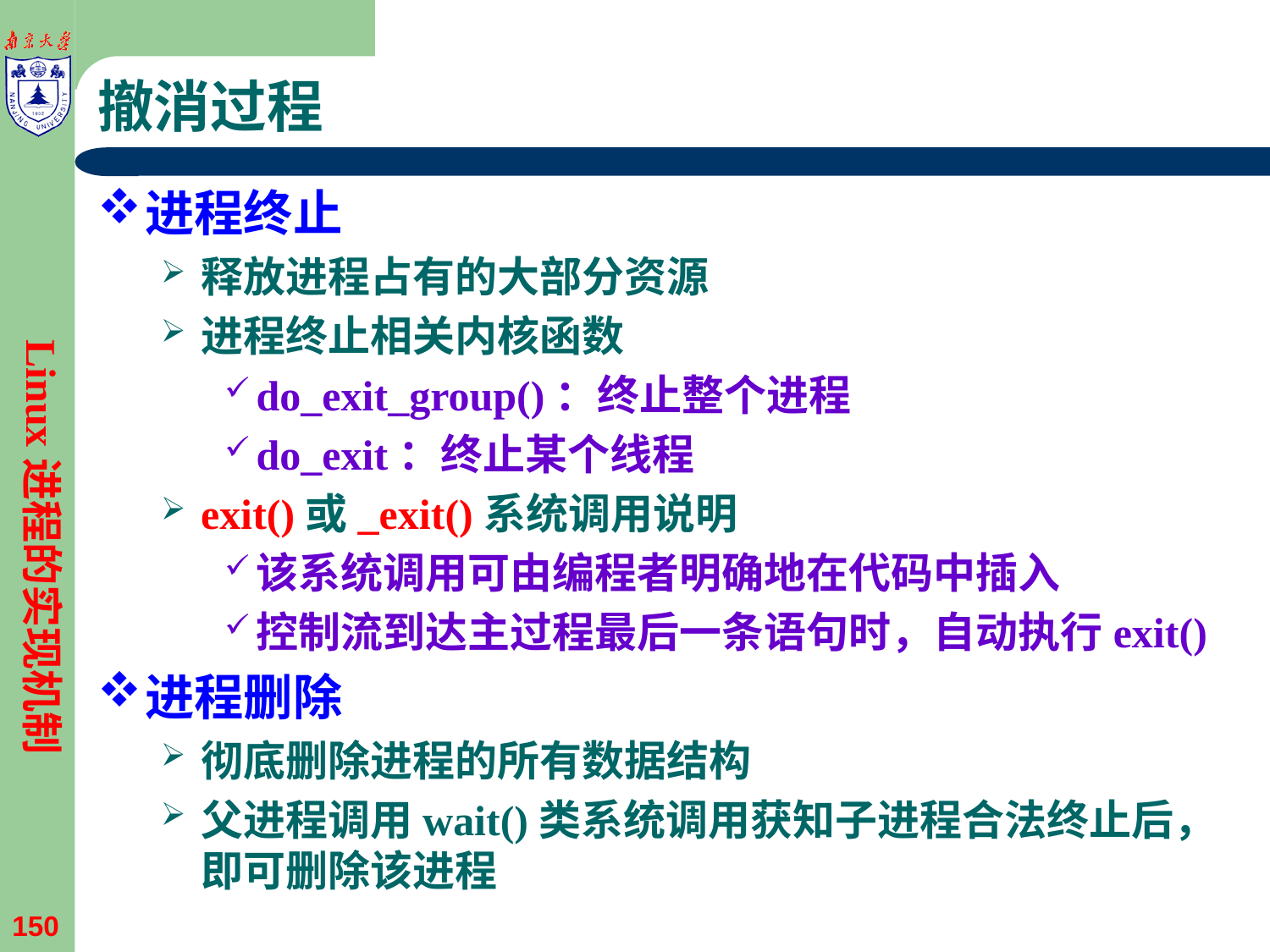

# 撤消过程
进程终止
释放进程占有的大部分资源
进程终止相关内核函数
do_exit_group()：终止整个进程
do_exit：终止某个线程
exit()或_exit()系统调用说明
该系统调用可由编程者明确地在代码中插入
控制流到达主过程最后一条语句时，自动执行exit()
进程删除
彻底删除进程的所有数据结构
父进程调用wait()类系统调用获知子进程合法终止后，即可删除该进程
Linux进程的实现机制
150